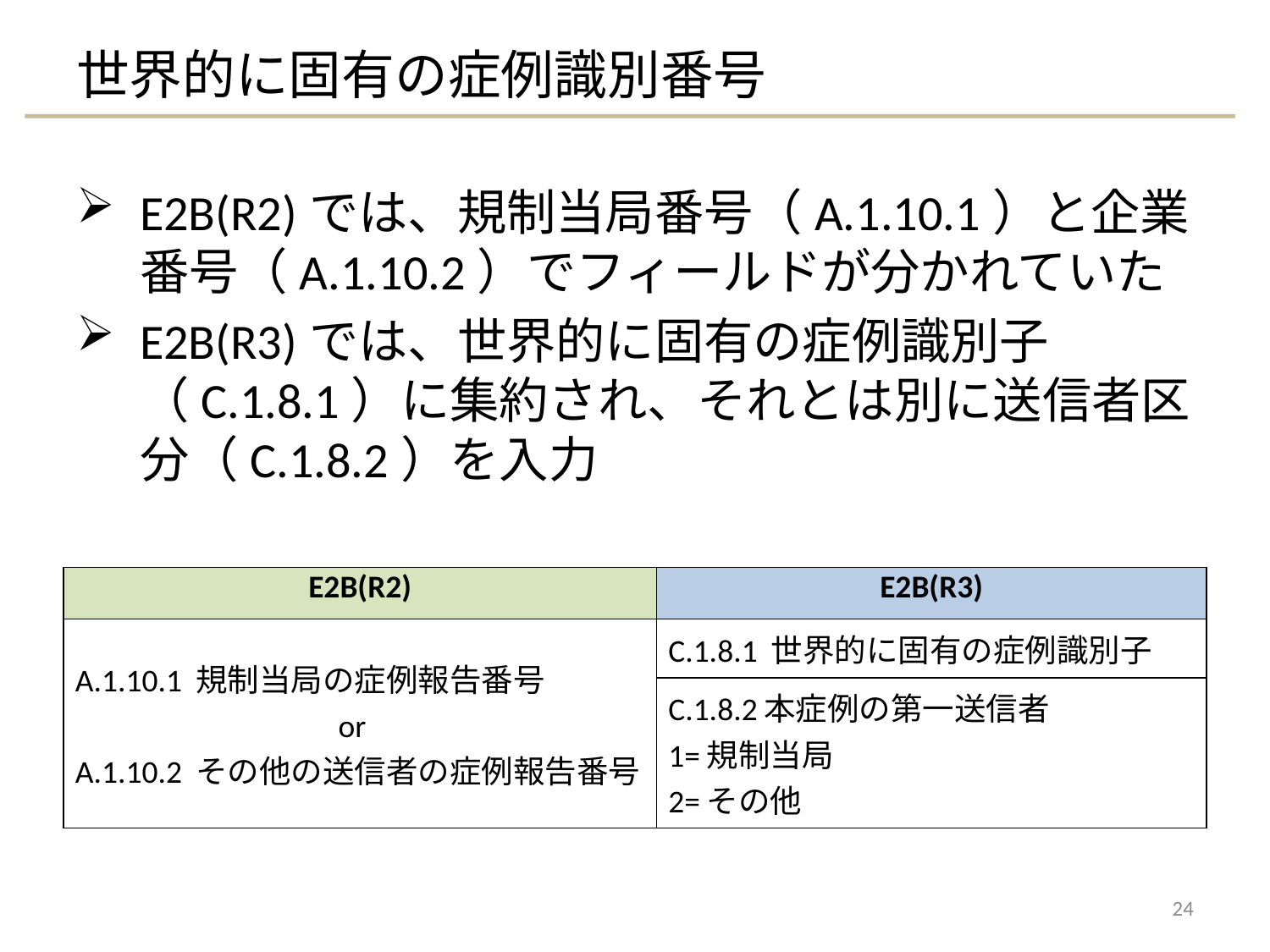

# 世界的に固有の症例識別番号

E2B(R2)では、規制当局番号（A.1.10.1）と企業番号（A.1.10.2）でフィールドが分かれていた
E2B(R3)では、世界的に固有の症例識別子（C.1.8.1）に集約され、それとは別に送信者区分（C.1.8.2）を入力

| E2B(R2) | E2B(R3) |
| --- | --- |
| A.1.10.1 規制当局の症例報告番号 　　　　　　　　or A.1.10.2 その他の送信者の症例報告番号 | C.1.8.1 世界的に固有の症例識別子 |
|  | C.1.8.2本症例の第一送信者 1=規制当局 2=その他 |
24